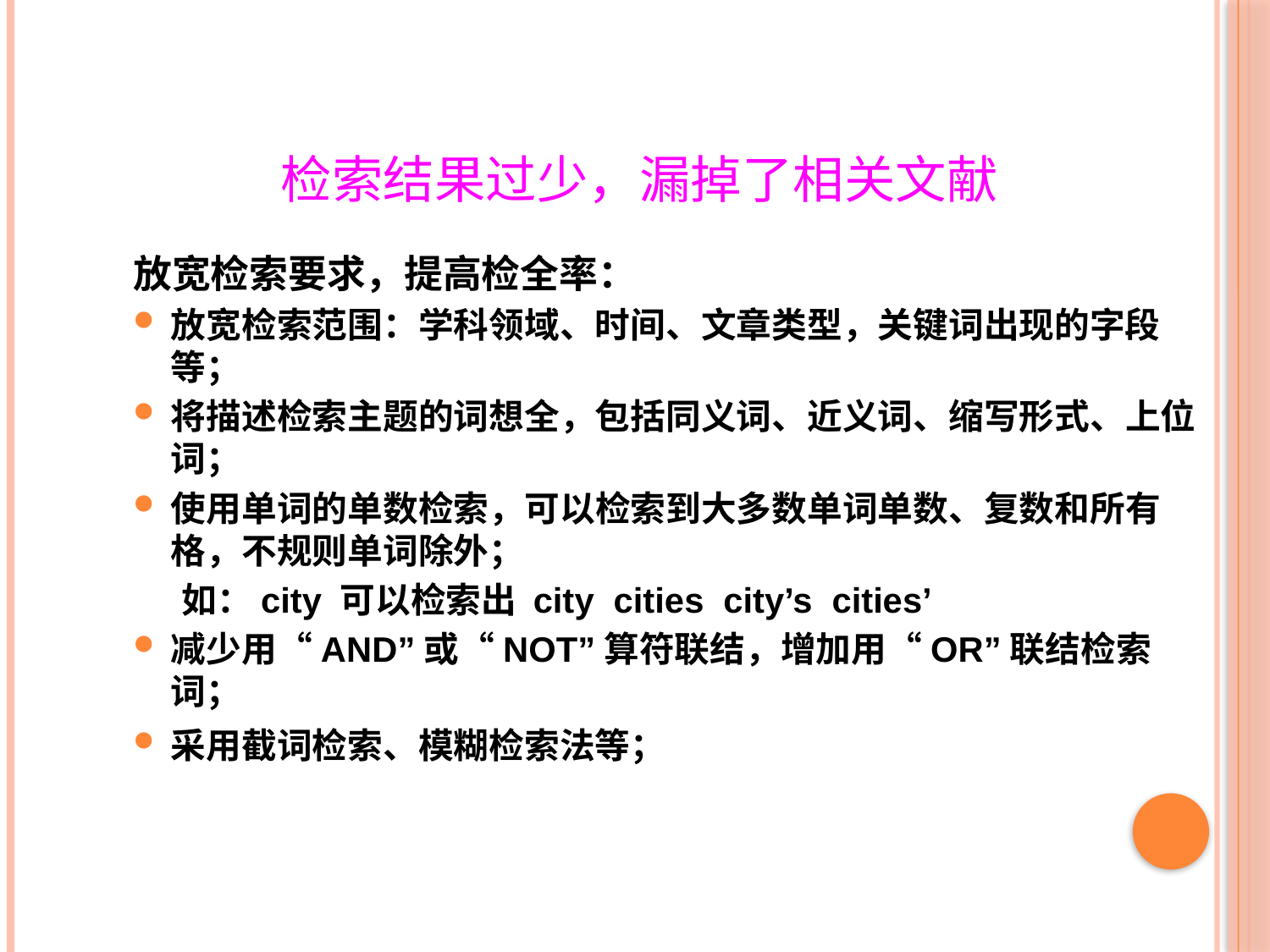

检索结果过少，漏掉了相关文献

放宽检索要求，提高检全率：
放宽检索范围：学科领域、时间、文章类型，关键词出现的字段等；
将描述检索主题的词想全，包括同义词、近义词、缩写形式、上位词；
使用单词的单数检索，可以检索到大多数单词单数、复数和所有格，不规则单词除外；
     如：city 可以检索出 city  cities  city’s  cities’
减少用“AND”或“NOT”算符联结，增加用“OR”联结检索词；
采用截词检索、模糊检索法等；